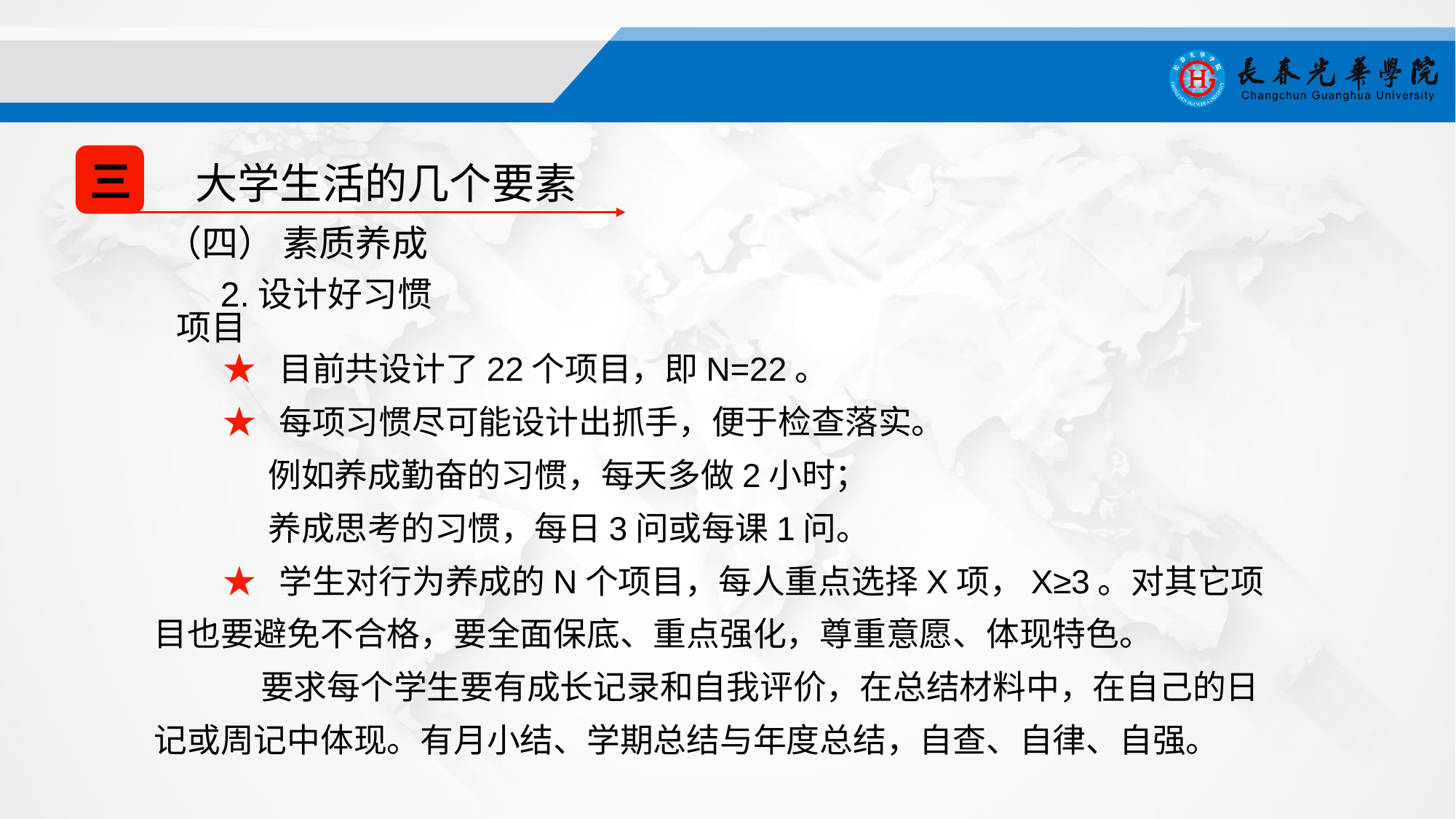

三
大学生活的几个要素
（四） 素质养成
2.设计好习惯项目
★  目前共设计了22个项目，即N=22。
★  每项习惯尽可能设计出抓手，便于检查落实。
     例如养成勤奋的习惯，每天多做2小时；
     养成思考的习惯，每日3问或每课1问。
★  学生对行为养成的N个项目，每人重点选择X项，X≥3。对其它项目也要避免不合格，要全面保底、重点强化，尊重意愿、体现特色。
    要求每个学生要有成长记录和自我评价，在总结材料中，在自己的日记或周记中体现。有月小结、学期总结与年度总结，自查、自律、自强。